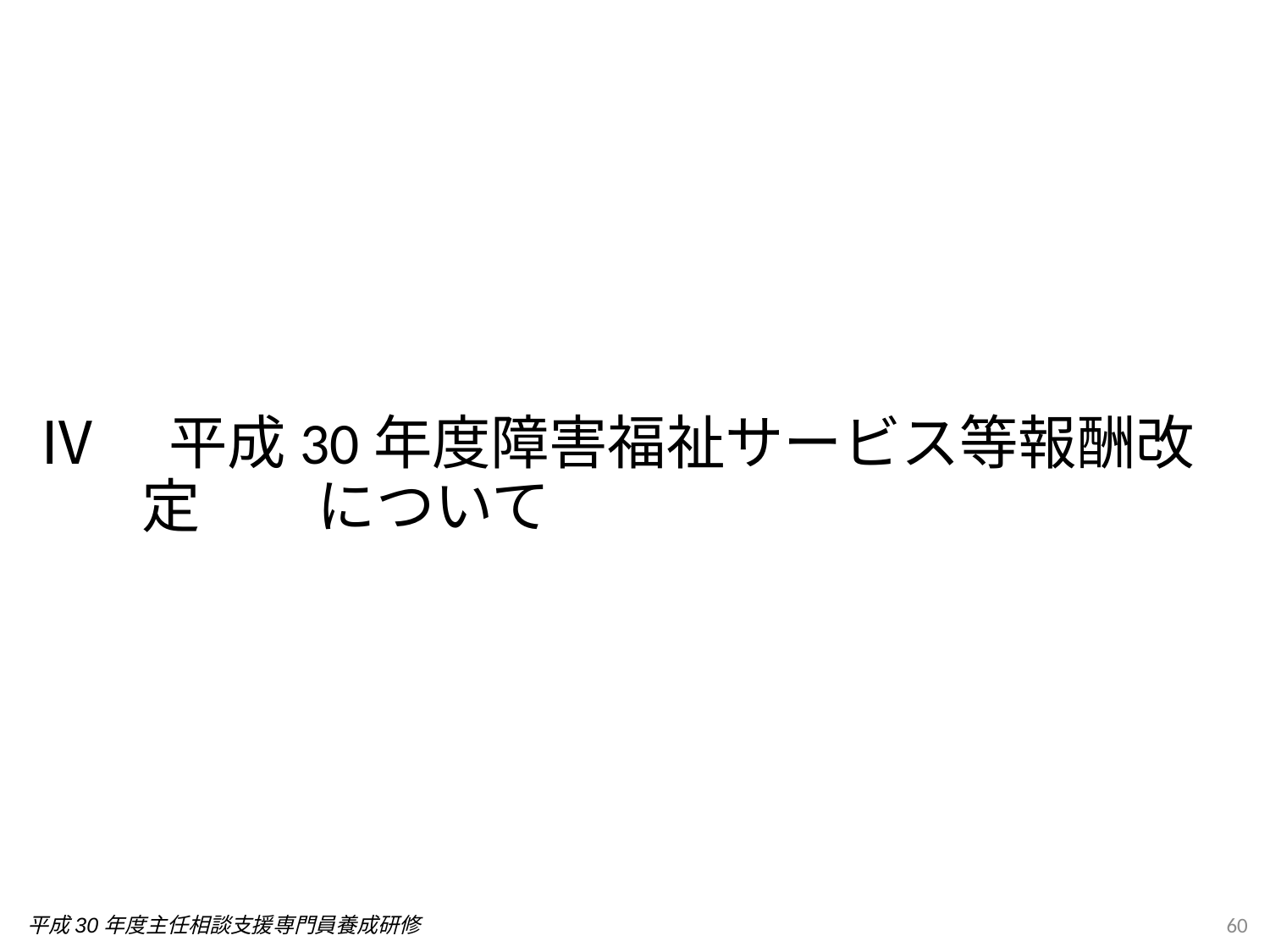

# Ⅳ　平成30年度障害福祉サービス等報酬改定　　について
60
平成30年度主任相談支援専門員養成研修